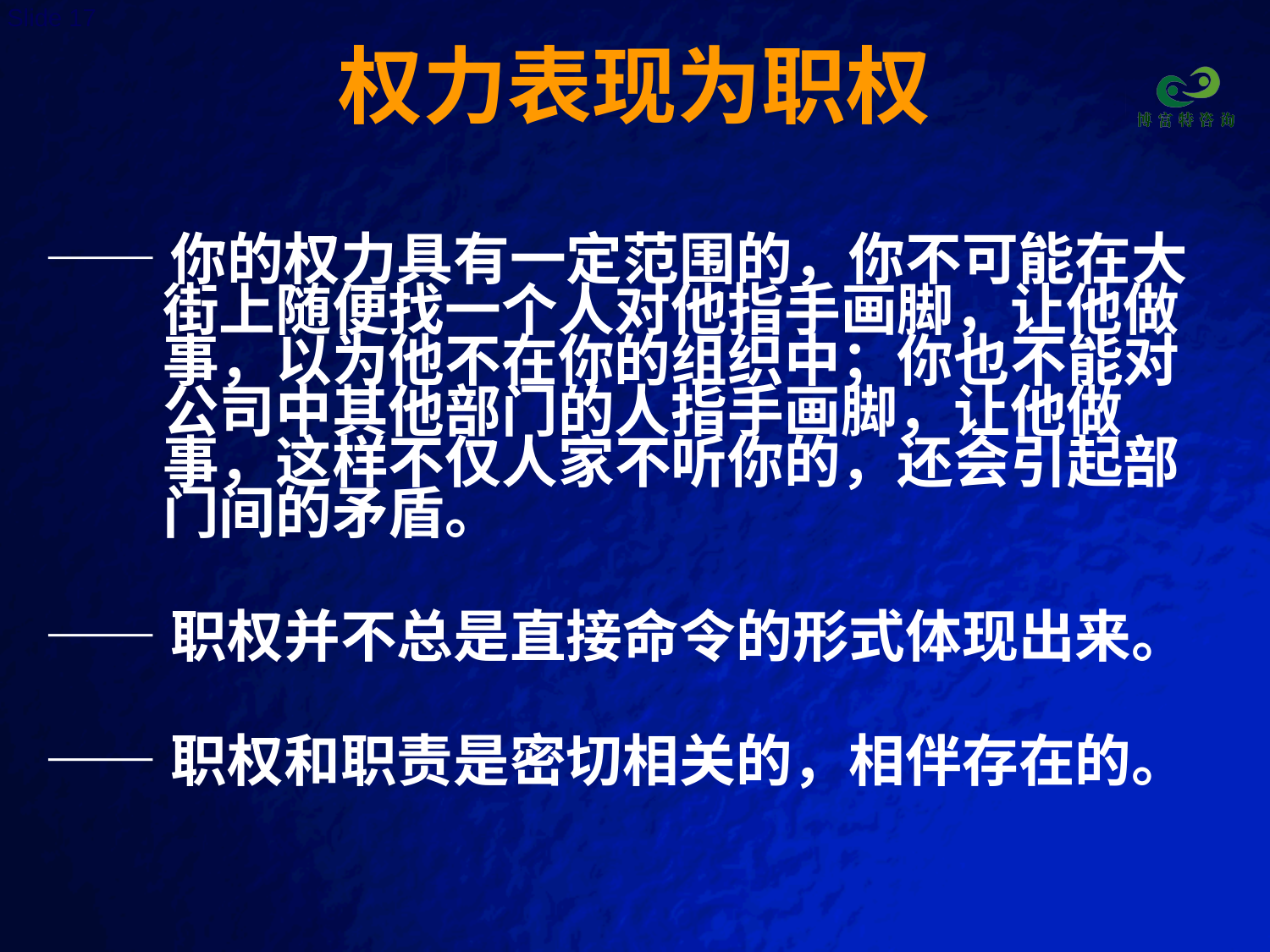

# 权力表现为职权
——你的权力具有一定范围的，你不可能在大街上随便找一个人对他指手画脚，让他做事，以为他不在你的组织中；你也不能对公司中其他部门的人指手画脚，让他做事，这样不仅人家不听你的，还会引起部门间的矛盾。

——职权并不总是直接命令的形式体现出来。

——职权和职责是密切相关的，相伴存在的。